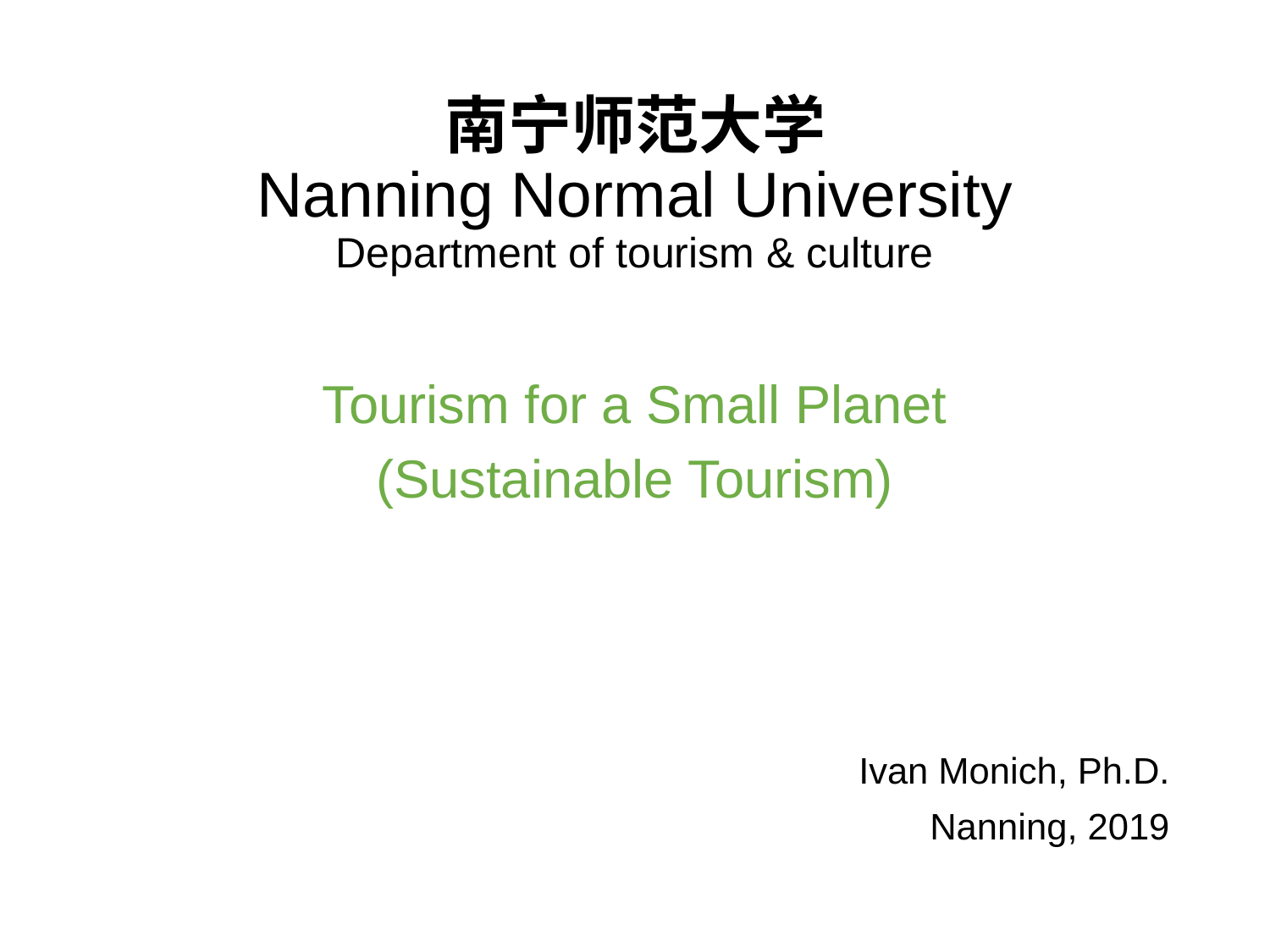

# 南宁师范大学 Nanning Normal University Department of tourism & culture

Tourism for a Small Planet
(Sustainable Tourism)

Ivan Monich, Ph.D.
Nanning, 2019